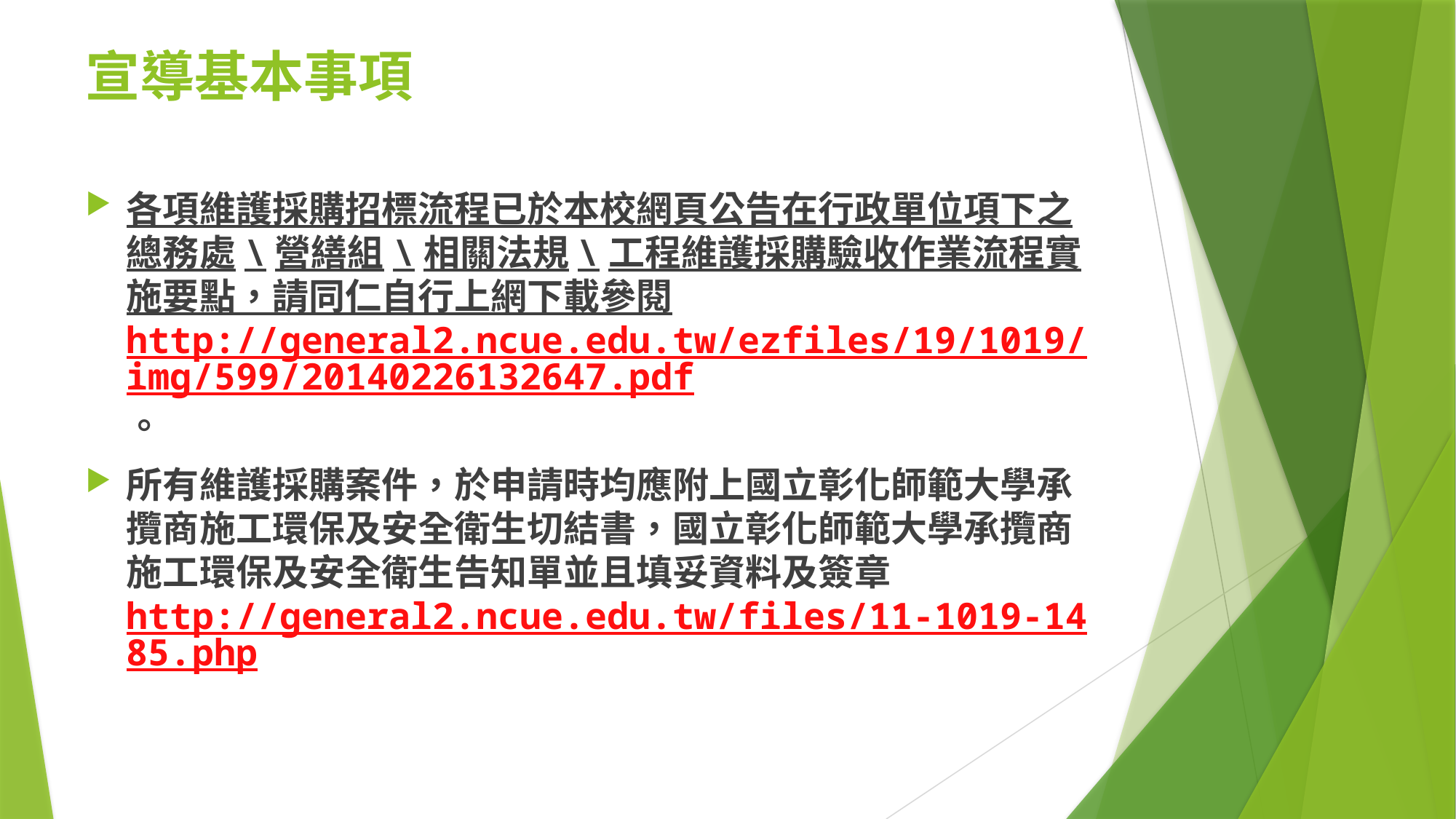

# 宣導基本事項
各項維護採購招標流程已於本校網頁公告在行政單位項下之總務處\營繕組\相關法規\工程維護採購驗收作業流程實施要點，請同仁自行上網下載參閱http://general2.ncue.edu.tw/ezfiles/19/1019/img/599/20140226132647.pdf。
所有維護採購案件，於申請時均應附上國立彰化師範大學承攬商施工環保及安全衛生切結書，國立彰化師範大學承攬商施工環保及安全衛生告知單並且填妥資料及簽章http://general2.ncue.edu.tw/files/11-1019-1485.php